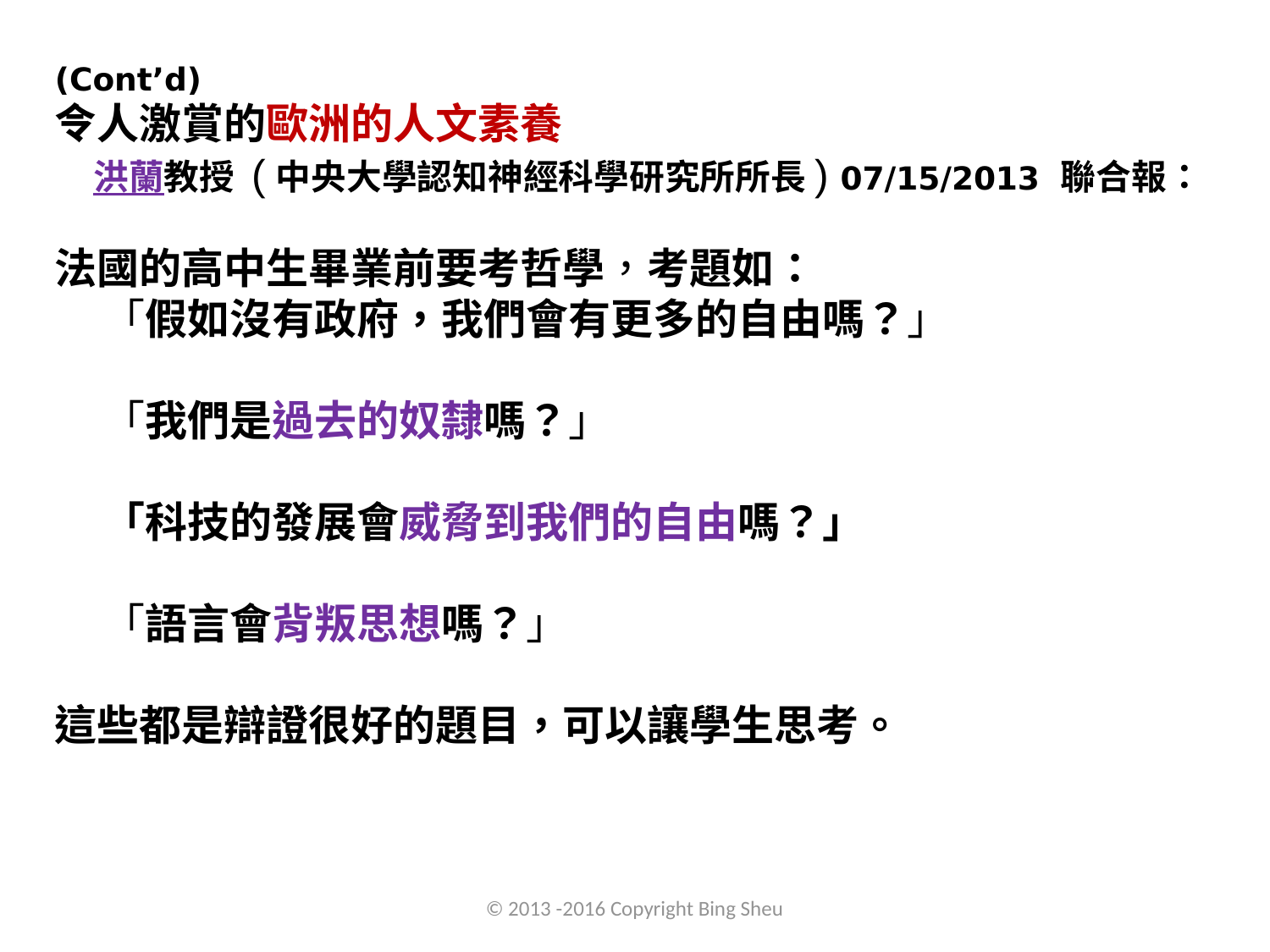

(Cont’d)
令人激賞的歐洲的人文素養
   洪蘭教授 (中央大學認知神經科學研究所所長) 07/15/2013 聯合報：

法國的高中生畢業前要考哲學，考題如：
    「假如沒有政府，我們會有更多的自由嗎？」

    「我們是過去的奴隸嗎？」

    「科技的發展會威脅到我們的自由嗎？」

    「語言會背叛思想嗎？」

這些都是辯證很好的題目，可以讓學生思考。
© 2013 -2016 Copyright Bing Sheu